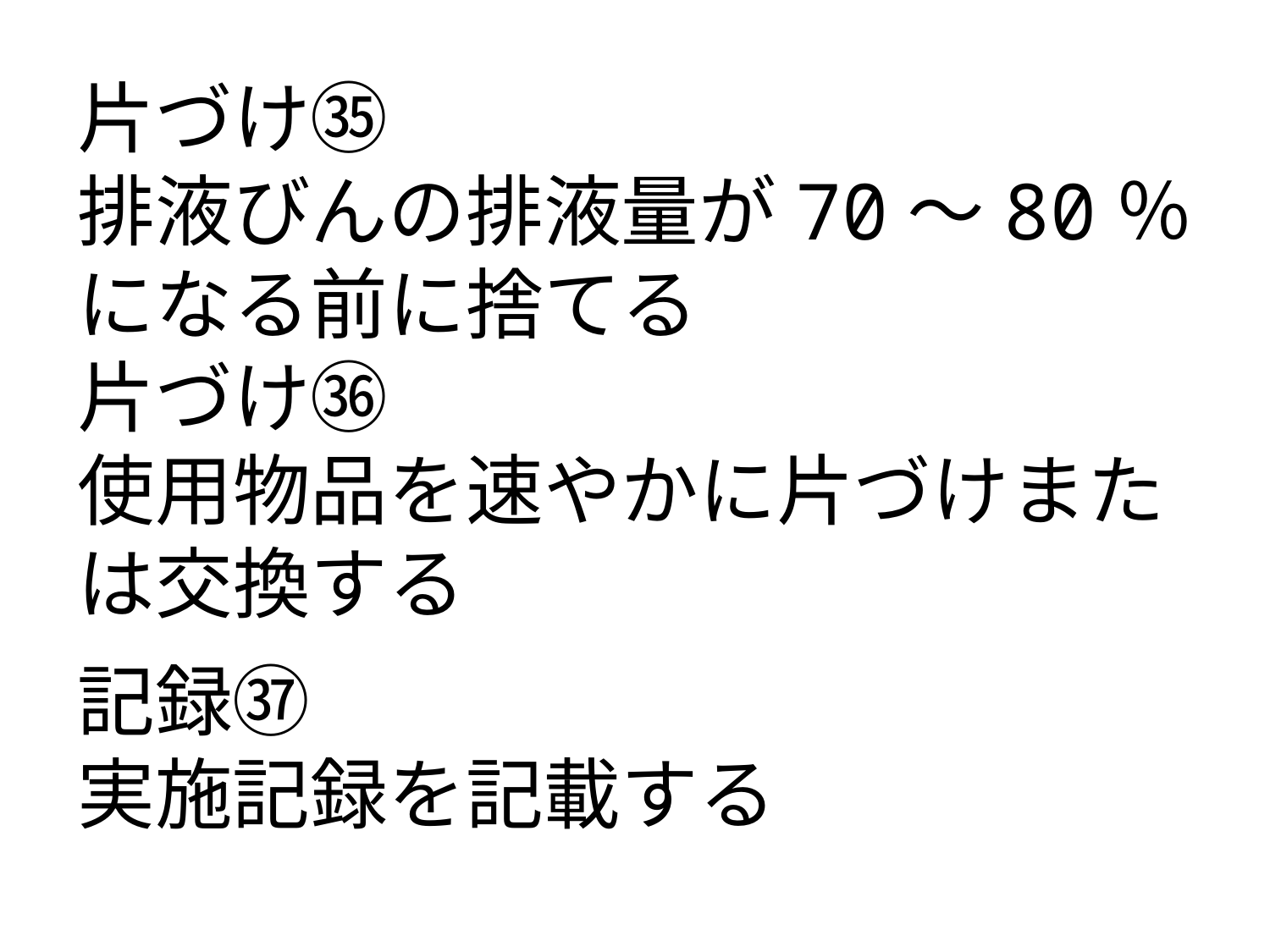

# 片づけ㉟ 排液びんの排液量が70～80％になる前に捨てる 片づけ㊱ 使用物品を速やかに片づけまたは交換する
記録㊲
実施記録を記載する